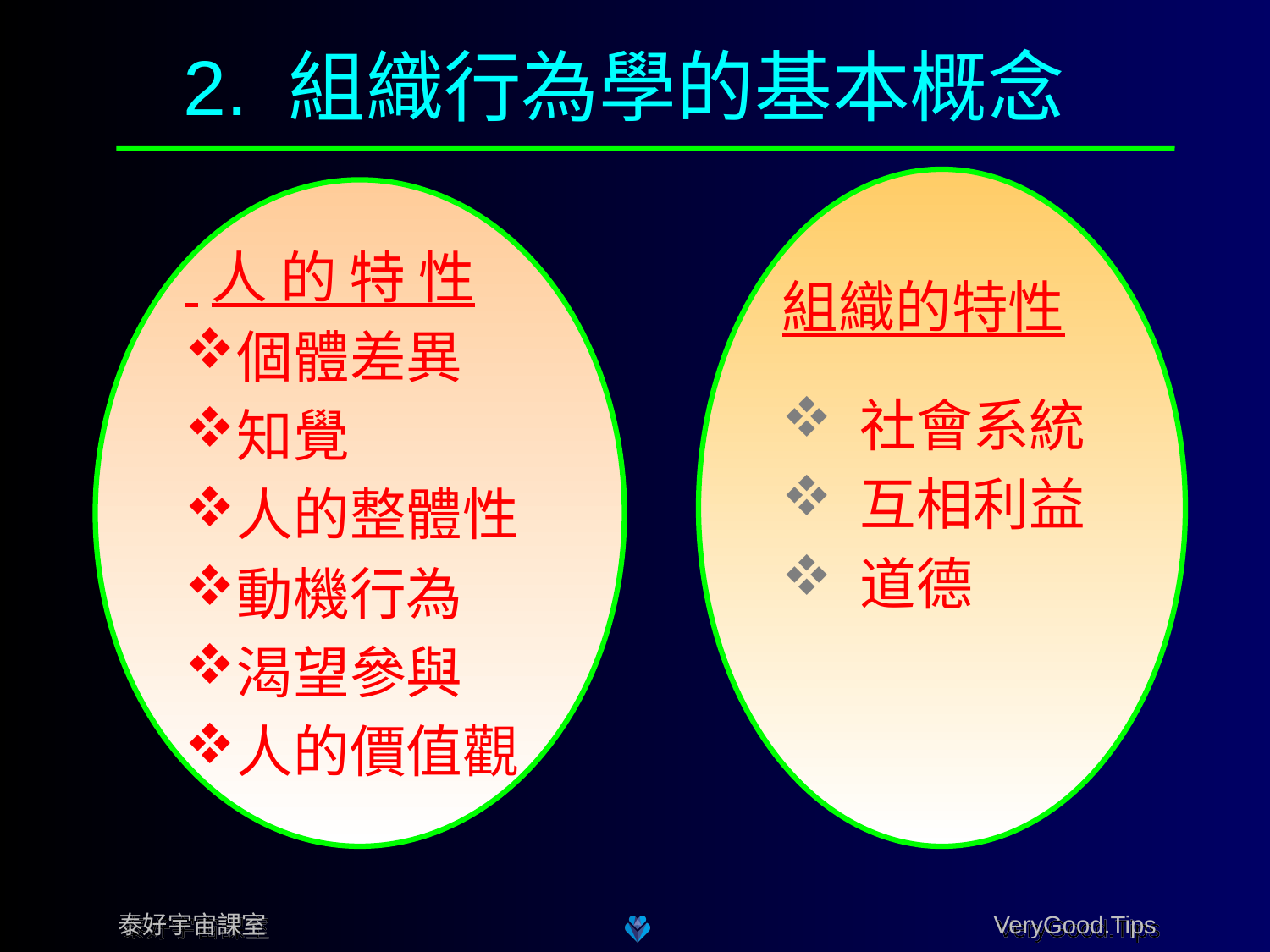

# 2. 組織行為學的基本概念

組織的特性

 社會系統
 互相利益
 道德

 人 的 特 性
個體差異
知覺
人的整體性
動機行為
渴望參與
人的價值觀